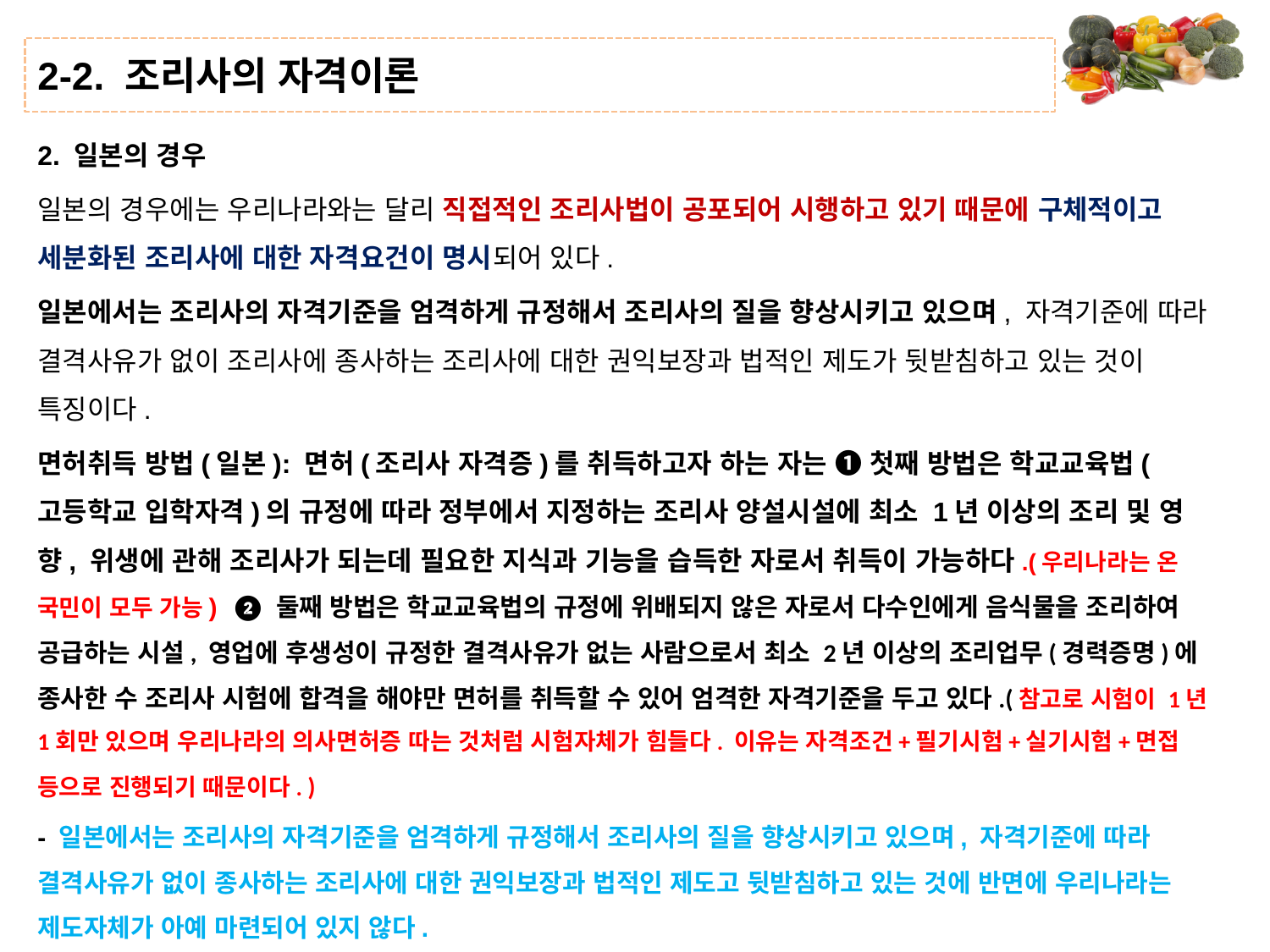

# 2-2. 조리사의 자격이론
2. 일본의 경우
일본의 경우에는 우리나라와는 달리 직접적인 조리사법이 공포되어 시행하고 있기 때문에 구체적이고 세분화된 조리사에 대한 자격요건이 명시되어 있다.
일본에서는 조리사의 자격기준을 엄격하게 규정해서 조리사의 질을 향상시키고 있으며, 자격기준에 따라 결격사유가 없이 조리사에 종사하는 조리사에 대한 권익보장과 법적인 제도가 뒷받침하고 있는 것이 특징이다.
면허취득 방법(일본): 면허(조리사 자격증)를 취득하고자 하는 자는 ❶ 첫째 방법은 학교교육법(고등학교 입학자격)의 규정에 따라 정부에서 지정하는 조리사 양설시설에 최소 1년 이상의 조리 및 영향, 위생에 관해 조리사가 되는데 필요한 지식과 기능을 습득한 자로서 취득이 가능하다.(우리나라는 온 국민이 모두 가능)  ❷ 둘째 방법은 학교교육법의 규정에 위배되지 않은 자로서 다수인에게 음식물을 조리하여 공급하는 시설, 영업에 후생성이 규정한 결격사유가 없는 사람으로서 최소 2년 이상의 조리업무(경력증명)에 종사한 수 조리사 시험에 합격을 해야만 면허를 취득할 수 있어 엄격한 자격기준을 두고 있다.(참고로 시험이 1년 1회만 있으며 우리나라의 의사면허증 따는 것처럼 시험자체가 힘들다. 이유는 자격조건+필기시험+실기시험+면접 등으로 진행되기 때문이다. )
- 일본에서는 조리사의 자격기준을 엄격하게 규정해서 조리사의 질을 향상시키고 있으며, 자격기준에 따라 결격사유가 없이 종사하는 조리사에 대한 권익보장과 법적인 제도고 뒷받침하고 있는 것에 반면에 우리나라는 제도자체가 아예 마련되어 있지 않다.